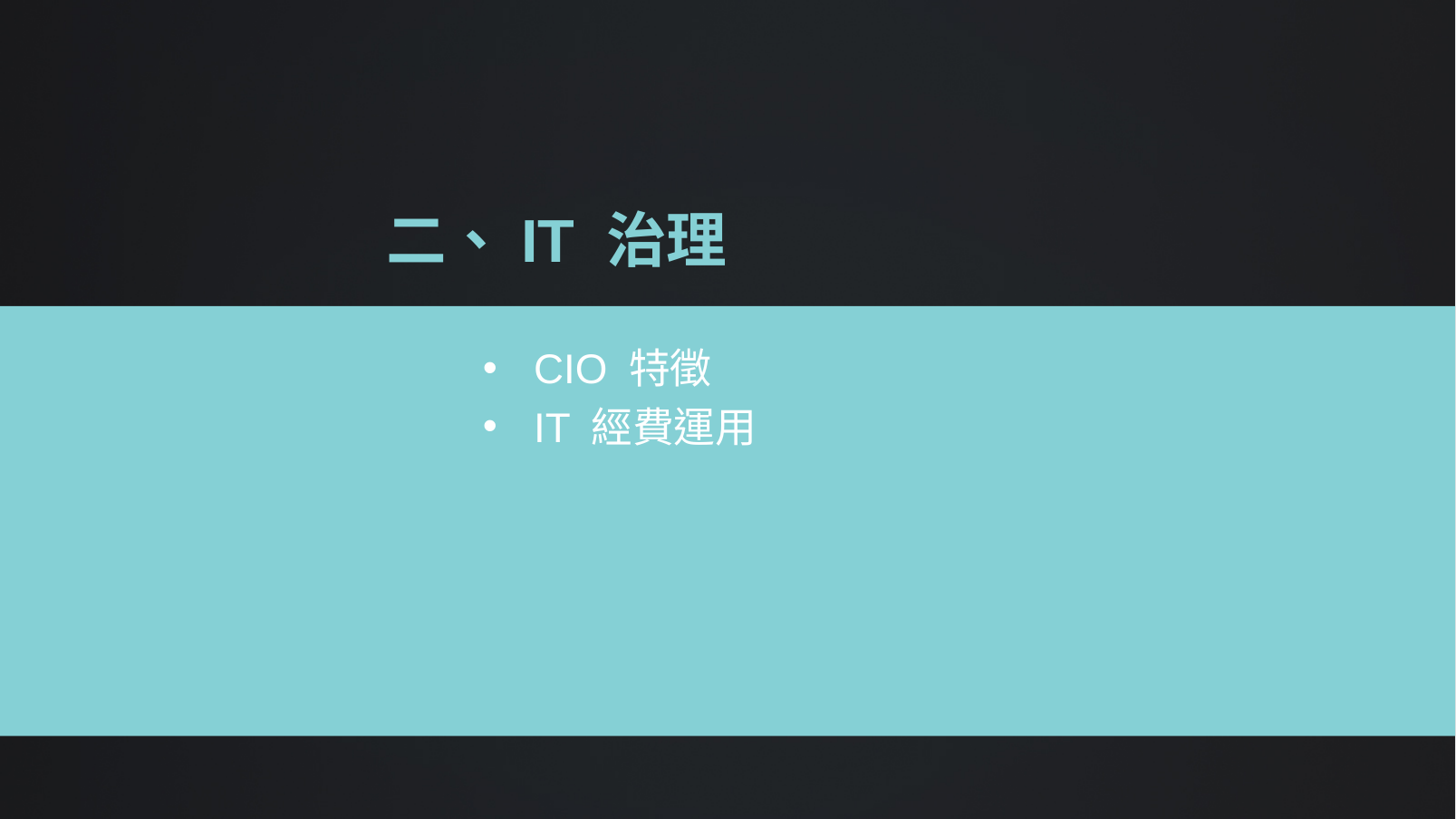

# 二、IT 治理
CIO 特徵
IT 經費運用